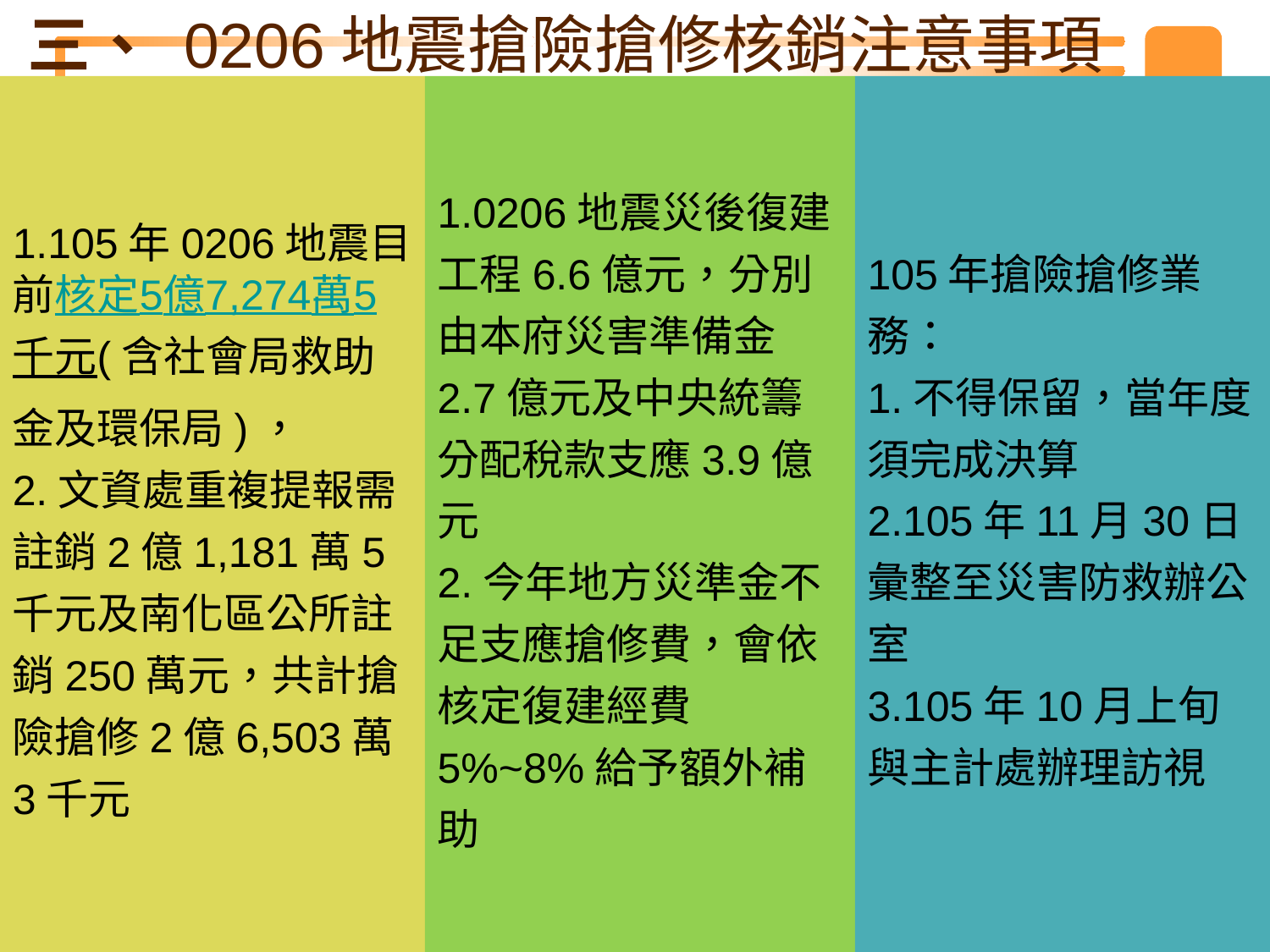

# 三、 0206地震搶險搶修核銷注意事項
1.105年0206地震目前核定5億7,274萬5千元(含社會局救助金及環保局)，
2.文資處重複提報需註銷2億1,181萬5千元及南化區公所註銷250萬元，共計搶險搶修2億6,503萬3千元
1.0206地震災後復建工程6.6億元，分別由本府災害準備金2.7億元及中央統籌分配稅款支應3.9億元
2.今年地方災準金不足支應搶修費，會依核定復建經費5%~8%給予額外補助
105年搶險搶修業務：
1.不得保留，當年度須完成決算
2.105年11月30日彙整至災害防救辦公室
3.105年10月上旬與主計處辦理訪視